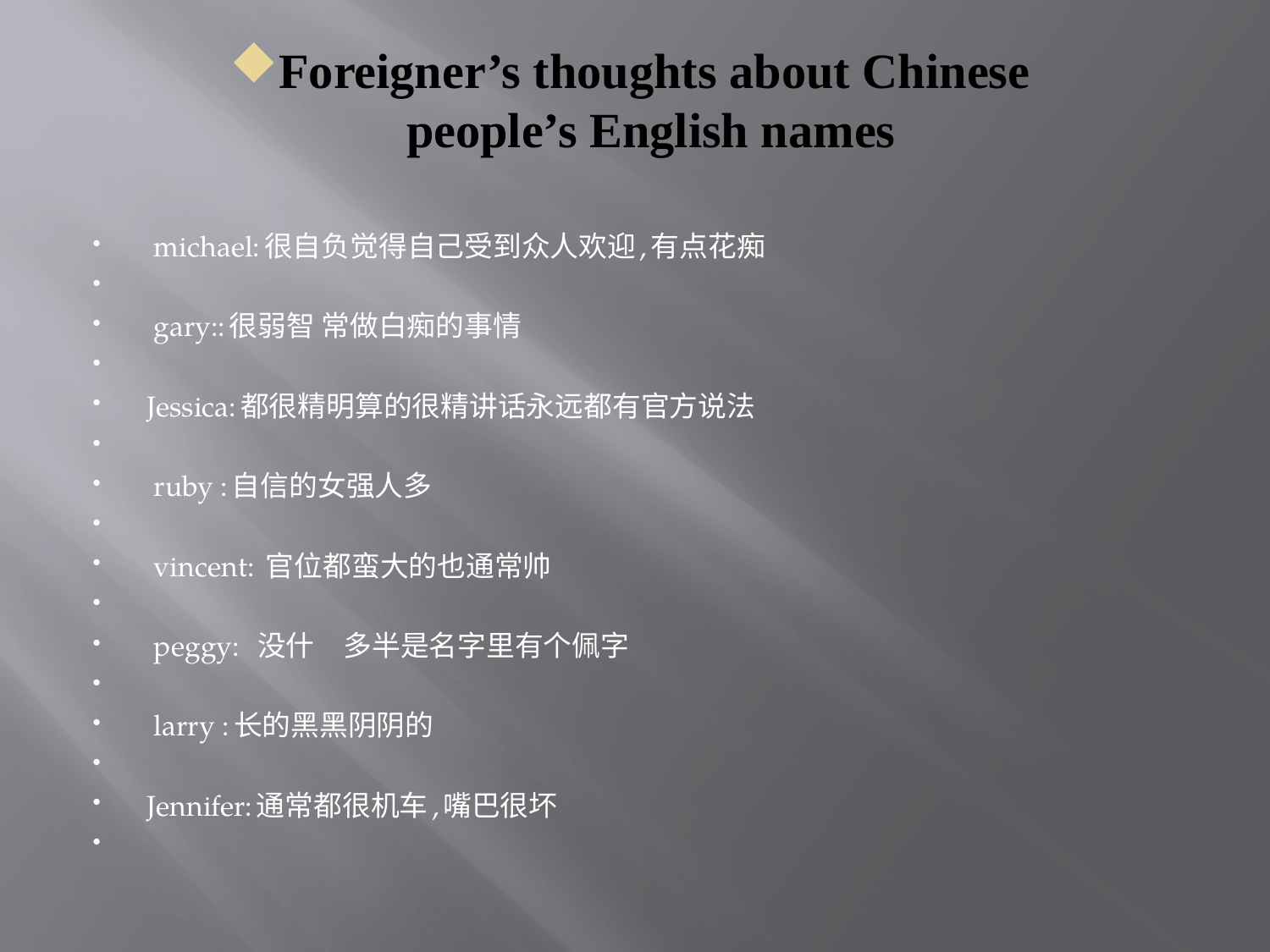

# Foreigner’s thoughts about Chinese people’s English names
 michael:很自负觉得自己受到众人欢迎,有点花痴

 gary::很弱智 常做白痴的事情

Jessica:都很精明算的很精讲话永远都有官方说法

 ruby :自信的女强人多

 vincent: 官位都蛮大的也通常帅

 peggy:  没什　多半是名字里有个佩字

 larry :长的黑黑阴阴的

Jennifer:通常都很机车,嘴巴很坏